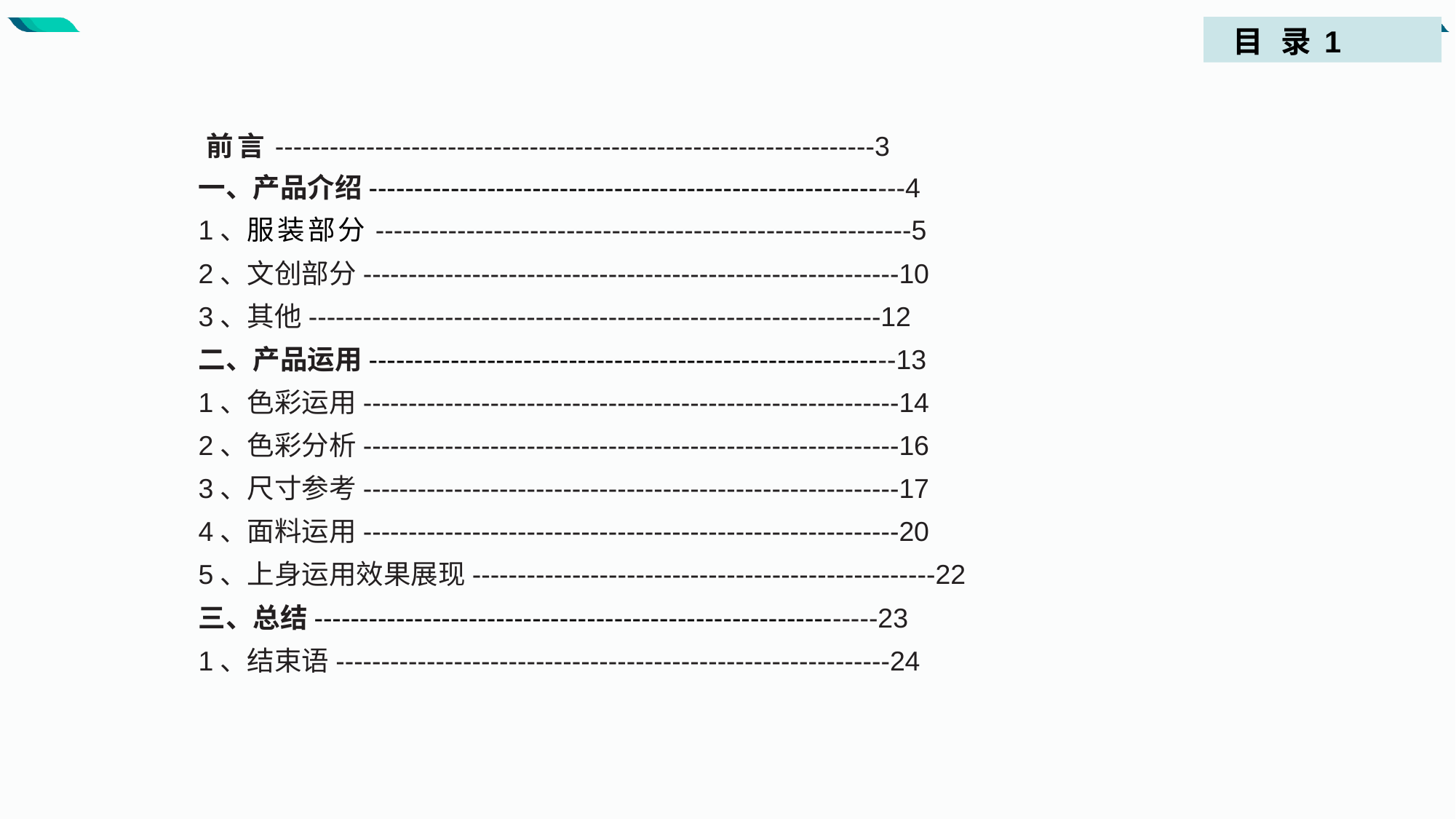

#
 目 录1
前言------------------------------------------------------------------3

一、产品介绍-----------------------------------------------------------4
1、服装部分-----------------------------------------------------------5
2、文创部分-----------------------------------------------------------10
3、其他---------------------------------------------------------------12
二、产品运用----------------------------------------------------------13
1、色彩运用-----------------------------------------------------------14
2、色彩分析-----------------------------------------------------------16
3、尺寸参考-----------------------------------------------------------17
4、面料运用-----------------------------------------------------------20
5、上身运用效果展现---------------------------------------------------22
三、总结--------------------------------------------------------------23
1、结束语-------------------------------------------------------------24